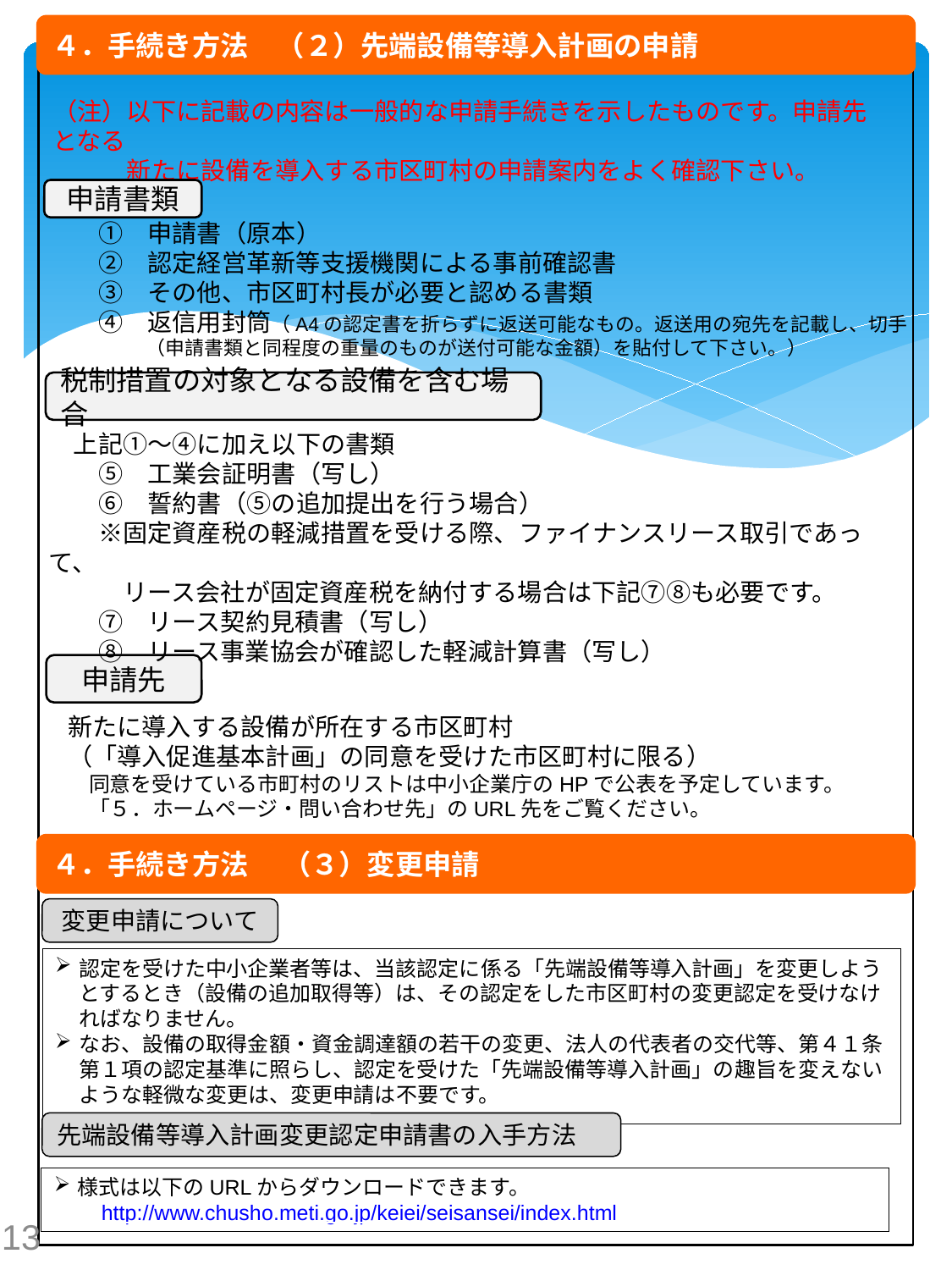

４．手続き方法　（２）先端設備等導入計画の申請

（注）以下に記載の内容は一般的な申請手続きを示したものです。申請先となる
　　　新たに設備を導入する市区町村の申請案内をよく確認下さい。
申請書類
　　①　申請書（原本）
　　②　認定経営革新等支援機関による事前確認書
　　③　その他、市区町村長が必要と認める書類
　　④　返信用封筒（A4の認定書を折らずに返送可能なもの。返送用の宛先を記載し、切手
　　　　　（申請書類と同程度の重量のものが送付可能な金額）を貼付して下さい。）
税制措置の対象となる設備を含む場合
　上記①～④に加え以下の書類
　　⑤　工業会証明書（写し）
　　⑥　誓約書（⑤の追加提出を行う場合）
　　※固定資産税の軽減措置を受ける際、ファイナンスリース取引であって、
　　　リース会社が固定資産税を納付する場合は下記⑦⑧も必要です。
　　⑦　リース契約見積書（写し）
　　⑧　リース事業協会が確認した軽減計算書（写し）
申請先
新たに導入する設備が所在する市区町村
（「導入促進基本計画」の同意を受けた市区町村に限る）
　同意を受けている市町村のリストは中小企業庁のHPで公表を予定しています。
　「５．ホームページ・問い合わせ先」のURL先をご覧ください。
４．手続き方法　 （３）変更申請
変更申請について
認定を受けた中小企業者等は、当該認定に係る「先端設備等導入計画」を変更しようとするとき（設備の追加取得等）は、その認定をした市区町村の変更認定を受けなければなりません。
なお、設備の取得金額・資金調達額の若干の変更、法人の代表者の交代等、第４１条第１項の認定基準に照らし、認定を受けた「先端設備等導入計画」の趣旨を変えないような軽微な変更は、変更申請は不要です。
先端設備等導入計画変更認定申請書の入手方法
様式は以下のURLからダウンロードできます。
　　http://www.chusho.meti.go.jp/keiei/seisansei/index.html
13